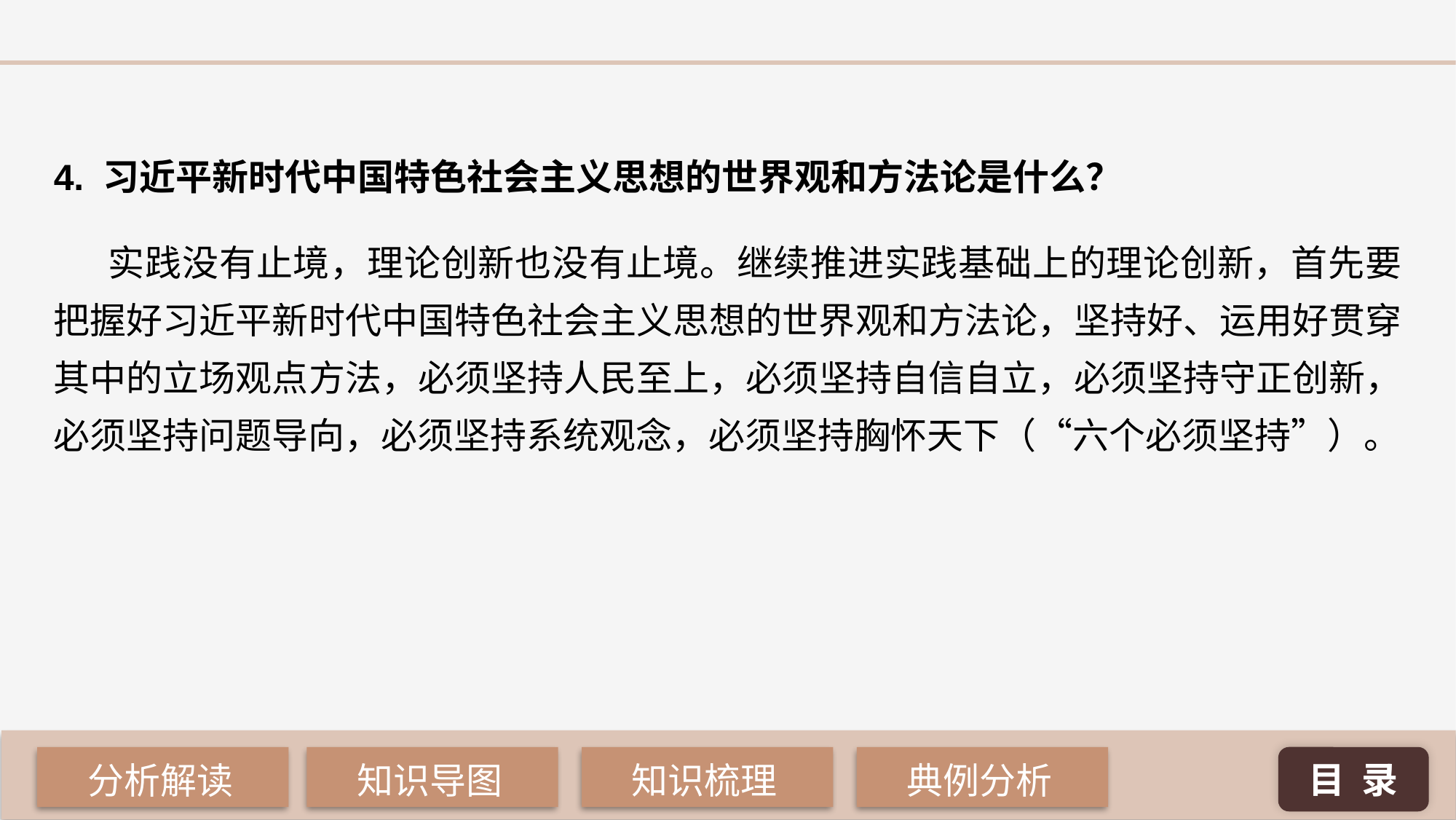

4. 习近平新时代中国特色社会主义思想的世界观和方法论是什么？
实践没有止境，理论创新也没有止境。继续推进实践基础上的理论创新，首先要把握好习近平新时代中国特色社会主义思想的世界观和方法论，坚持好、运用好贯穿其中的立场观点方法，必须坚持人民至上，必须坚持自信自立，必须坚持守正创新，必须坚持问题导向，必须坚持系统观念，必须坚持胸怀天下（“六个必须坚持”）。